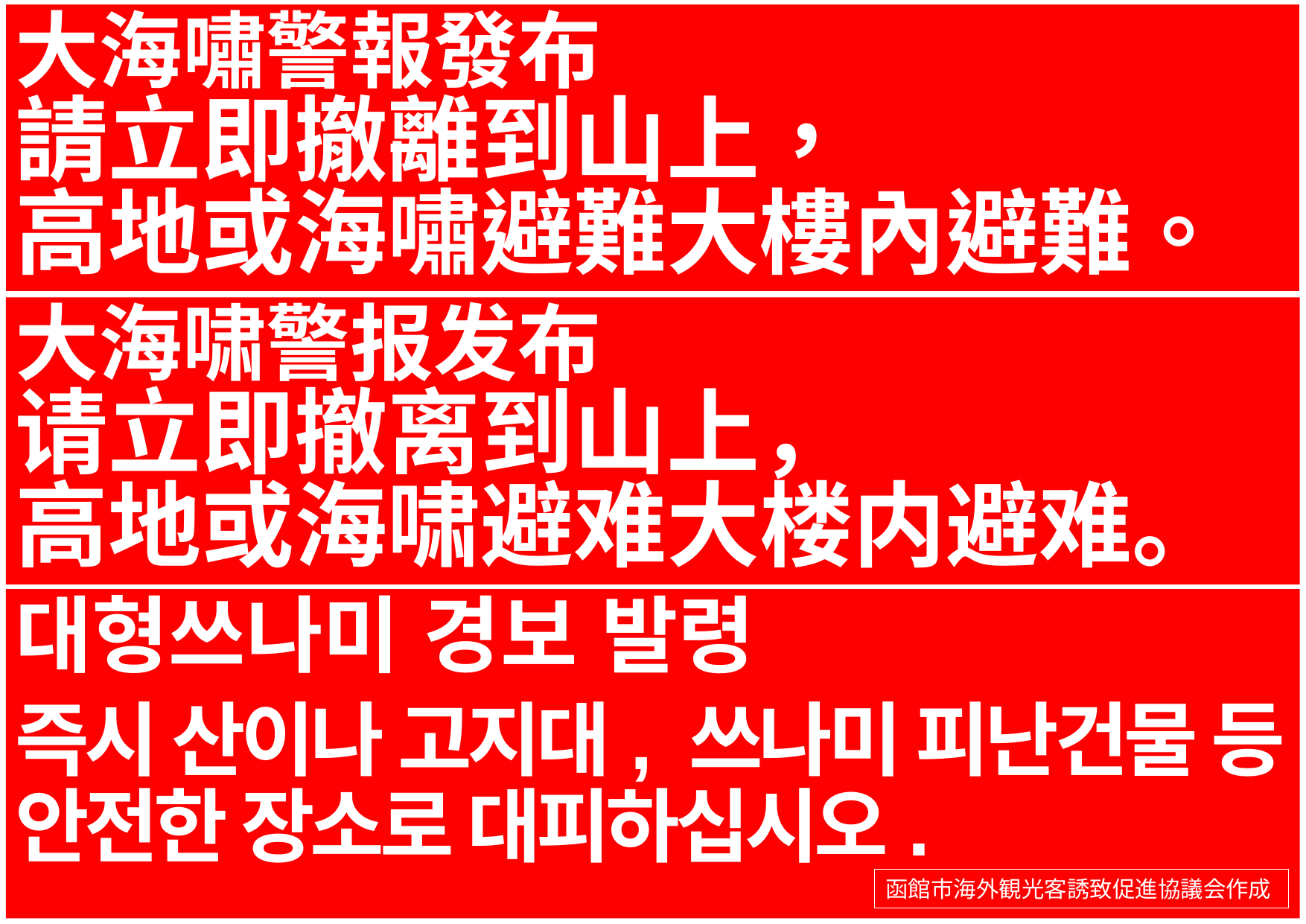

大海嘯警報發布
請立即撤離到山上，
高地或海嘯避難大樓內避難。
大海啸警报发布
请立即撤离到山上，
高地或海啸避难大楼内避难。
대형쓰나미 경보 발령
즉시 산이나 고지대, 쓰나미 피난건물 등 안전한 장소로 대피하십시오.
函館市海外観光客誘致促進協議会作成